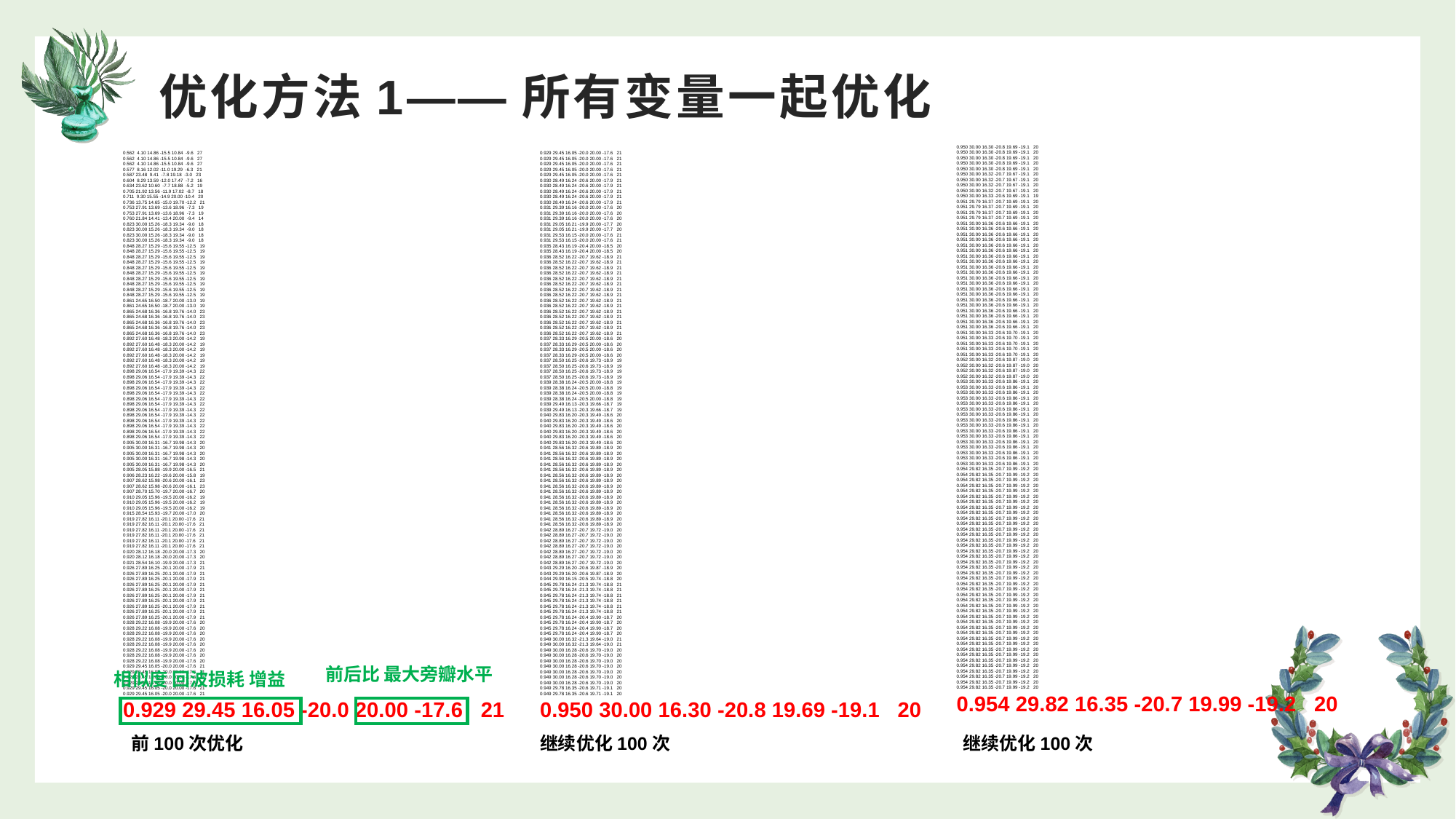

# 优化方法1——所有变量一起优化
0.950 30.00 16.30 -20.8 19.69 -19.1   20
0.950 30.00 16.30 -20.8 19.69 -19.1   20
0.950 30.00 16.30 -20.8 19.69 -19.1   20
0.950 30.00 16.30 -20.8 19.69 -19.1   20
0.950 30.00 16.30 -20.8 19.69 -19.1   20
0.950 30.00 16.32 -20.7 19.67 -19.1   20
0.950 30.00 16.32 -20.7 19.67 -19.1   20
0.950 30.00 16.32 -20.7 19.67 -19.1   20
0.950 30.00 16.32 -20.7 19.67 -19.1   20
0.950 30.00 16.33 -20.6 19.69 -19.1   19
0.951 29.79 16.37 -20.7 19.69 -19.1   20
0.951 29.79 16.37 -20.7 19.69 -19.1   20
0.951 29.79 16.37 -20.7 19.69 -19.1   20
0.951 29.79 16.37 -20.7 19.69 -19.1   20
0.951 30.00 16.36 -20.6 19.66 -19.1   20
0.951 30.00 16.36 -20.6 19.66 -19.1   20
0.951 30.00 16.36 -20.6 19.66 -19.1   20
0.951 30.00 16.36 -20.6 19.66 -19.1   20
0.951 30.00 16.36 -20.6 19.66 -19.1   20
0.951 30.00 16.36 -20.6 19.66 -19.1   20
0.951 30.00 16.36 -20.6 19.66 -19.1   20
0.951 30.00 16.36 -20.6 19.66 -19.1   20
0.951 30.00 16.36 -20.6 19.66 -19.1   20
0.951 30.00 16.36 -20.6 19.66 -19.1   20
0.951 30.00 16.36 -20.6 19.66 -19.1   20
0.951 30.00 16.36 -20.6 19.66 -19.1   20
0.951 30.00 16.36 -20.6 19.66 -19.1   20
0.951 30.00 16.36 -20.6 19.66 -19.1   20
0.951 30.00 16.36 -20.6 19.66 -19.1   20
0.951 30.00 16.36 -20.6 19.66 -19.1   20
0.951 30.00 16.36 -20.6 19.66 -19.1   20
0.951 30.00 16.36 -20.6 19.66 -19.1   20
0.951 30.00 16.36 -20.6 19.66 -19.1   20
0.951 30.00 16.36 -20.6 19.66 -19.1   20
0.951 30.00 16.33 -20.6 19.70 -19.1   20
0.951 30.00 16.33 -20.6 19.70 -19.1   20
0.951 30.00 16.33 -20.6 19.70 -19.1   20
0.951 30.00 16.33 -20.6 19.70 -19.1   20
0.951 30.00 16.33 -20.6 19.70 -19.1   20
0.952 30.00 16.32 -20.6 19.87 -19.0   20
0.952 30.00 16.32 -20.6 19.87 -19.0   20
0.952 30.00 16.32 -20.6 19.87 -19.0   20
0.952 30.00 16.32 -20.6 19.87 -19.0   20
0.953 30.00 16.33 -20.6 19.86 -19.1   20
0.953 30.00 16.33 -20.6 19.86 -19.1   20
0.953 30.00 16.33 -20.6 19.86 -19.1   20
0.953 30.00 16.33 -20.6 19.86 -19.1   20
0.953 30.00 16.33 -20.6 19.86 -19.1   20
0.953 30.00 16.33 -20.6 19.86 -19.1   20
0.953 30.00 16.33 -20.6 19.86 -19.1   20
0.953 30.00 16.33 -20.6 19.86 -19.1   20
0.953 30.00 16.33 -20.6 19.86 -19.1   20
0.953 30.00 16.33 -20.6 19.86 -19.1   20
0.953 30.00 16.33 -20.6 19.86 -19.1   20
0.953 30.00 16.33 -20.6 19.86 -19.1   20
0.953 30.00 16.33 -20.6 19.86 -19.1   20
0.953 30.00 16.33 -20.6 19.86 -19.1   20
0.953 30.00 16.33 -20.6 19.86 -19.1   20
0.953 30.00 16.33 -20.6 19.86 -19.1   20
0.954 29.82 16.35 -20.7 19.99 -19.2   20
0.954 29.82 16.35 -20.7 19.99 -19.2   20
0.954 29.82 16.35 -20.7 19.99 -19.2   20
0.954 29.82 16.35 -20.7 19.99 -19.2   20
0.954 29.82 16.35 -20.7 19.99 -19.2   20
0.954 29.82 16.35 -20.7 19.99 -19.2   20
0.954 29.82 16.35 -20.7 19.99 -19.2   20
0.954 29.82 16.35 -20.7 19.99 -19.2   20
0.954 29.82 16.35 -20.7 19.99 -19.2   20
0.954 29.82 16.35 -20.7 19.99 -19.2   20
0.954 29.82 16.35 -20.7 19.99 -19.2   20
0.954 29.82 16.35 -20.7 19.99 -19.2   20
0.954 29.82 16.35 -20.7 19.99 -19.2   20
0.954 29.82 16.35 -20.7 19.99 -19.2   20
0.954 29.82 16.35 -20.7 19.99 -19.2   20
0.954 29.82 16.35 -20.7 19.99 -19.2   20
0.954 29.82 16.35 -20.7 19.99 -19.2   20
0.954 29.82 16.35 -20.7 19.99 -19.2   20
0.954 29.82 16.35 -20.7 19.99 -19.2   20
0.954 29.82 16.35 -20.7 19.99 -19.2   20
0.954 29.82 16.35 -20.7 19.99 -19.2   20
0.954 29.82 16.35 -20.7 19.99 -19.2   20
0.954 29.82 16.35 -20.7 19.99 -19.2   20
0.954 29.82 16.35 -20.7 19.99 -19.2   20
0.954 29.82 16.35 -20.7 19.99 -19.2   20
0.954 29.82 16.35 -20.7 19.99 -19.2   20
0.954 29.82 16.35 -20.7 19.99 -19.2   20
0.954 29.82 16.35 -20.7 19.99 -19.2   20
0.954 29.82 16.35 -20.7 19.99 -19.2   20
0.954 29.82 16.35 -20.7 19.99 -19.2   20
0.954 29.82 16.35 -20.7 19.99 -19.2   20
0.954 29.82 16.35 -20.7 19.99 -19.2   20
0.954 29.82 16.35 -20.7 19.99 -19.2   20
0.954 29.82 16.35 -20.7 19.99 -19.2   20
0.954 29.82 16.35 -20.7 19.99 -19.2   20
0.954 29.82 16.35 -20.7 19.99 -19.2   20
0.954 29.82 16.35 -20.7 19.99 -19.2   20
0.954 29.82 16.35 -20.7 19.99 -19.2   20
0.954 29.82 16.35 -20.7 19.99 -19.2   20
0.954 29.82 16.35 -20.7 19.99 -19.2   20
0.954 29.82 16.35 -20.7 19.99 -19.2   20
0.954 29.82 16.35 -20.7 19.99 -19.2   20
0.562  4.10 14.86 -15.5 10.84  -9.6   27
0.562  4.10 14.86 -15.5 10.84  -9.6   27
0.562  4.10 14.86 -15.5 10.84  -9.6   27
0.577  8.16 12.02 -11.0 19.29  -6.3   21
0.587 23.48  9.41  -7.8 19.18  -3.0   23
0.604  8.29 13.59 -12.0 17.47  -7.2   16
0.634 23.62 10.60  -7.7 18.88  -5.2   19
0.705 21.92 13.56 -11.9 17.02  -8.7   18
0.711  9.30 15.55 -14.9 20.00 -10.4   20
0.736 13.75 14.65 -15.0 19.70 -12.2   21
0.753 27.91 13.69 -13.6 18.96  -7.3   19
0.753 27.91 13.69 -13.6 18.96  -7.3   19
0.760 21.84 14.41 -13.4 20.00  -9.4   14
0.823 30.00 15.26 -18.3 19.34  -9.0   18
0.823 30.00 15.26 -18.3 19.34  -9.0   18
0.823 30.00 15.26 -18.3 19.34  -9.0   18
0.823 30.00 15.26 -18.3 19.34  -9.0   18
0.848 28.27 15.29 -15.6 19.55 -12.5   19
0.848 28.27 15.29 -15.6 19.55 -12.5   19
0.848 28.27 15.29 -15.6 19.55 -12.5   19
0.848 28.27 15.29 -15.6 19.55 -12.5   19
0.848 28.27 15.29 -15.6 19.55 -12.5   19
0.848 28.27 15.29 -15.6 19.55 -12.5   19
0.848 28.27 15.29 -15.6 19.55 -12.5   19
0.848 28.27 15.29 -15.6 19.55 -12.5   19
0.848 28.27 15.29 -15.6 19.55 -12.5   19
0.848 28.27 15.29 -15.6 19.55 -12.5   19
0.861 24.65 16.50 -18.7 20.00 -13.0   19
0.861 24.65 16.50 -18.7 20.00 -13.0   19
0.865 24.68 16.36 -16.8 19.76 -14.0   23
0.865 24.68 16.36 -16.8 19.76 -14.0   23
0.865 24.68 16.36 -16.8 19.76 -14.0   23
0.865 24.68 16.36 -16.8 19.76 -14.0   23
0.865 24.68 16.36 -16.8 19.76 -14.0   23
0.892 27.60 16.48 -18.3 20.00 -14.2   19
0.892 27.60 16.48 -18.3 20.00 -14.2   19
0.892 27.60 16.48 -18.3 20.00 -14.2   19
0.892 27.60 16.48 -18.3 20.00 -14.2   19
0.892 27.60 16.48 -18.3 20.00 -14.2   19
0.892 27.60 16.48 -18.3 20.00 -14.2   19
0.898 29.06 16.54 -17.9 19.39 -14.3   22
0.898 29.06 16.54 -17.9 19.39 -14.3   22
0.898 29.06 16.54 -17.9 19.39 -14.3   22
0.898 29.06 16.54 -17.9 19.39 -14.3   22
0.898 29.06 16.54 -17.9 19.39 -14.3   22
0.898 29.06 16.54 -17.9 19.39 -14.3   22
0.898 29.06 16.54 -17.9 19.39 -14.3   22
0.898 29.06 16.54 -17.9 19.39 -14.3   22
0.898 29.06 16.54 -17.9 19.39 -14.3   22
0.898 29.06 16.54 -17.9 19.39 -14.3   22
0.898 29.06 16.54 -17.9 19.39 -14.3   22
0.898 29.06 16.54 -17.9 19.39 -14.3   22
0.898 29.06 16.54 -17.9 19.39 -14.3   22
0.905 30.00 16.31 -16.7 19.98 -14.3   20
0.905 30.00 16.31 -16.7 19.98 -14.3   20
0.905 30.00 16.31 -16.7 19.98 -14.3   20
0.905 30.00 16.31 -16.7 19.98 -14.3   20
0.905 30.00 16.31 -16.7 19.98 -14.3   20
0.905 28.05 15.88 -19.9 20.00 -16.5   21
0.906 28.23 16.22 -19.6 20.00 -15.8   19
0.907 28.62 15.98 -20.6 20.00 -16.1   23
0.907 28.62 15.98 -20.6 20.00 -16.1   23
0.907 28.70 15.70 -19.7 20.00 -16.7   20
0.910 29.05 15.96 -19.5 20.00 -16.2   19
0.910 29.05 15.96 -19.5 20.00 -16.2   19
0.910 29.05 15.96 -19.5 20.00 -16.2   19
0.915 28.54 15.93 -19.7 20.00 -17.0   20
0.919 27.82 16.11 -20.1 20.00 -17.6   21
0.919 27.82 16.11 -20.1 20.00 -17.6   21
0.919 27.82 16.11 -20.1 20.00 -17.6   21
0.919 27.82 16.11 -20.1 20.00 -17.6   21
0.919 27.82 16.11 -20.1 20.00 -17.6   21
0.919 27.82 16.11 -20.1 20.00 -17.6   21
0.920 28.12 16.18 -20.0 20.00 -17.3   20
0.920 28.12 16.18 -20.0 20.00 -17.3   20
0.921 28.54 16.10 -19.9 20.00 -17.3   21
0.926 27.89 16.25 -20.1 20.00 -17.9   21
0.926 27.89 16.25 -20.1 20.00 -17.9   21
0.926 27.89 16.25 -20.1 20.00 -17.9   21
0.926 27.89 16.25 -20.1 20.00 -17.9   21
0.926 27.89 16.25 -20.1 20.00 -17.9   21
0.926 27.89 16.25 -20.1 20.00 -17.9   21
0.926 27.89 16.25 -20.1 20.00 -17.9   21
0.926 27.89 16.25 -20.1 20.00 -17.9   21
0.926 27.89 16.25 -20.1 20.00 -17.9   21
0.926 27.89 16.25 -20.1 20.00 -17.9   21
0.928 29.22 16.08 -19.9 20.00 -17.6   20
0.928 29.22 16.08 -19.9 20.00 -17.6   20
0.928 29.22 16.08 -19.9 20.00 -17.6   20
0.928 29.22 16.08 -19.9 20.00 -17.6   20
0.928 29.22 16.08 -19.9 20.00 -17.6   20
0.928 29.22 16.08 -19.9 20.00 -17.6   20
0.928 29.22 16.08 -19.9 20.00 -17.6   20
0.928 29.22 16.08 -19.9 20.00 -17.6   20
0.929 29.45 16.05 -20.0 20.00 -17.6   21
0.929 29.45 16.05 -20.0 20.00 -17.6   21
0.929 29.45 16.05 -20.0 20.00 -17.6   21
0.929 29.45 16.05 -20.0 20.00 -17.6   21
0.929 29.45 16.05 -20.0 20.00 -17.6   21
0.929 29.45 16.05 -20.0 20.00 -17.6   21
0.929 29.45 16.05 -20.0 20.00 -17.6   21
0.929 29.45 16.05 -20.0 20.00 -17.6   21
0.929 29.45 16.05 -20.0 20.00 -17.6   21
0.929 29.45 16.05 -20.0 20.00 -17.6   21
0.929 29.45 16.05 -20.0 20.00 -17.6   21
0.929 29.45 16.05 -20.0 20.00 -17.6   21
0.930 28.49 16.24 -20.6 20.00 -17.9   21
0.930 28.49 16.24 -20.6 20.00 -17.9   21
0.930 28.49 16.24 -20.6 20.00 -17.9   21
0.930 28.49 16.24 -20.6 20.00 -17.9   21
0.930 28.49 16.24 -20.6 20.00 -17.9   21
0.931 29.39 16.16 -20.0 20.00 -17.6   20
0.931 29.39 16.16 -20.0 20.00 -17.6   20
0.931 29.39 16.16 -20.0 20.00 -17.6   20
0.931 29.05 16.21 -19.9 20.00 -17.7   20
0.931 29.05 16.21 -19.9 20.00 -17.7   20
0.931 29.53 16.15 -20.0 20.00 -17.6   21
0.931 29.53 16.15 -20.0 20.00 -17.6   21
0.935 28.43 16.19 -20.4 20.00 -18.5   20
0.935 28.43 16.19 -20.4 20.00 -18.5   20
0.936 28.52 16.22 -20.7 19.62 -18.9   21
0.936 28.52 16.22 -20.7 19.62 -18.9   21
0.936 28.52 16.22 -20.7 19.62 -18.9   21
0.936 28.52 16.22 -20.7 19.62 -18.9   21
0.936 28.52 16.22 -20.7 19.62 -18.9   21
0.936 28.52 16.22 -20.7 19.62 -18.9   21
0.936 28.52 16.22 -20.7 19.62 -18.9   21
0.936 28.52 16.22 -20.7 19.62 -18.9   21
0.936 28.52 16.22 -20.7 19.62 -18.9   21
0.936 28.52 16.22 -20.7 19.62 -18.9   21
0.936 28.52 16.22 -20.7 19.62 -18.9   21
0.936 28.52 16.22 -20.7 19.62 -18.9   21
0.936 28.52 16.22 -20.7 19.62 -18.9   21
0.936 28.52 16.22 -20.7 19.62 -18.9   21
0.936 28.52 16.22 -20.7 19.62 -18.9   21
0.937 28.33 16.29 -20.5 20.00 -18.6   20
0.937 28.33 16.29 -20.5 20.00 -18.6   20
0.937 28.33 16.29 -20.5 20.00 -18.6   20
0.937 28.33 16.29 -20.5 20.00 -18.6   20
0.937 28.50 16.25 -20.6 19.73 -18.9   19
0.937 28.50 16.25 -20.6 19.73 -18.9   19
0.937 28.50 16.25 -20.6 19.73 -18.9   19
0.937 28.50 16.25 -20.6 19.73 -18.9   19
0.939 28.38 16.24 -20.5 20.00 -18.8   19
0.939 28.38 16.24 -20.5 20.00 -18.8   19
0.939 28.38 16.24 -20.5 20.00 -18.8   19
0.939 28.38 16.24 -20.5 20.00 -18.8   19
0.939 29.49 16.13 -20.3 19.66 -18.7   19
0.939 29.49 16.13 -20.3 19.66 -18.7   19
0.940 29.83 16.20 -20.3 19.49 -18.6   20
0.940 29.83 16.20 -20.3 19.49 -18.6   20
0.940 29.83 16.20 -20.3 19.49 -18.6   20
0.940 29.83 16.20 -20.3 19.49 -18.6   20
0.940 29.83 16.20 -20.3 19.49 -18.6   20
0.940 29.83 16.20 -20.3 19.49 -18.6   20
0.941 28.56 16.32 -20.6 19.89 -18.9   20
0.941 28.56 16.32 -20.6 19.89 -18.9   20
0.941 28.56 16.32 -20.6 19.89 -18.9   20
0.941 28.56 16.32 -20.6 19.89 -18.9   20
0.941 28.56 16.32 -20.6 19.89 -18.9   20
0.941 28.56 16.32 -20.6 19.89 -18.9   20
0.941 28.56 16.32 -20.6 19.89 -18.9   20
0.941 28.56 16.32 -20.6 19.89 -18.9   20
0.941 28.56 16.32 -20.6 19.89 -18.9   20
0.941 28.56 16.32 -20.6 19.89 -18.9   20
0.941 28.56 16.32 -20.6 19.89 -18.9   20
0.941 28.56 16.32 -20.6 19.89 -18.9   20
0.941 28.56 16.32 -20.6 19.89 -18.9   20
0.941 28.56 16.32 -20.6 19.89 -18.9   20
0.941 28.56 16.32 -20.6 19.89 -18.9   20
0.942 28.89 16.27 -20.7 19.72 -19.0   20
0.942 28.89 16.27 -20.7 19.72 -19.0   20
0.942 28.89 16.27 -20.7 19.72 -19.0   20
0.942 28.89 16.27 -20.7 19.72 -19.0   20
0.942 28.89 16.27 -20.7 19.72 -19.0   20
0.942 28.89 16.27 -20.7 19.72 -19.0   20
0.942 28.89 16.27 -20.7 19.72 -19.0   20
0.943 29.29 16.20 -20.6 19.87 -18.9   20
0.943 29.29 16.20 -20.6 19.87 -18.9   20
0.944 29.90 16.15 -20.5 19.74 -18.8   20
0.945 29.78 16.24 -21.3 19.74 -18.8   21
0.945 29.78 16.24 -21.3 19.74 -18.8   21
0.945 29.78 16.24 -21.3 19.74 -18.8   21
0.945 29.78 16.24 -21.3 19.74 -18.8   21
0.945 29.78 16.24 -21.3 19.74 -18.8   21
0.945 29.78 16.24 -21.3 19.74 -18.8   21
0.945 29.78 16.24 -20.4 19.90 -18.7   20
0.945 29.78 16.24 -20.4 19.90 -18.7   20
0.945 29.78 16.24 -20.4 19.90 -18.7   20
0.945 29.78 16.24 -20.4 19.90 -18.7   20
0.949 30.00 16.32 -21.3 19.64 -19.0   21
0.949 30.00 16.32 -21.3 19.64 -19.0   21
0.949 30.00 16.28 -20.6 19.70 -19.0   20
0.949 30.00 16.28 -20.6 19.70 -19.0   20
0.949 30.00 16.28 -20.6 19.70 -19.0   20
0.949 30.00 16.28 -20.6 19.70 -19.0   20
0.949 30.00 16.28 -20.6 19.70 -19.0   20
0.949 30.00 16.28 -20.6 19.70 -19.0   20
0.949 30.00 16.28 -20.6 19.70 -19.0   20
0.949 29.78 16.35 -20.6 19.71 -19.1   20
0.949 29.78 16.35 -20.6 19.71 -19.1   20
0.950 30.00 16.30 -20.8 19.69 -19.1   20
前后比 最大旁瓣水平
相似度 回波损耗 增益

前100次优化
继续优化100次
继续优化100次